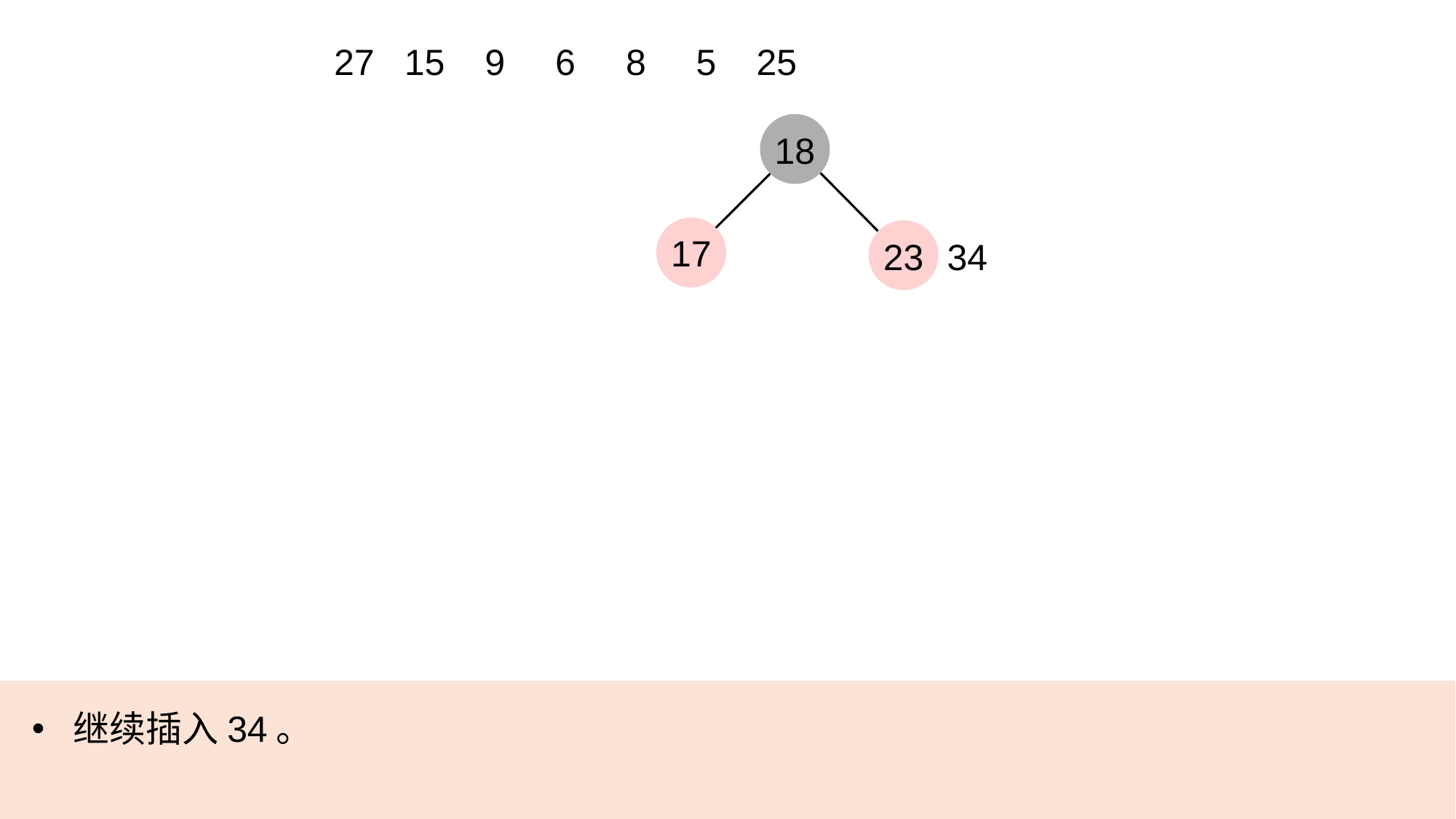

27
15
9
6
8
5
25

18

17
34
23

继续插入34。